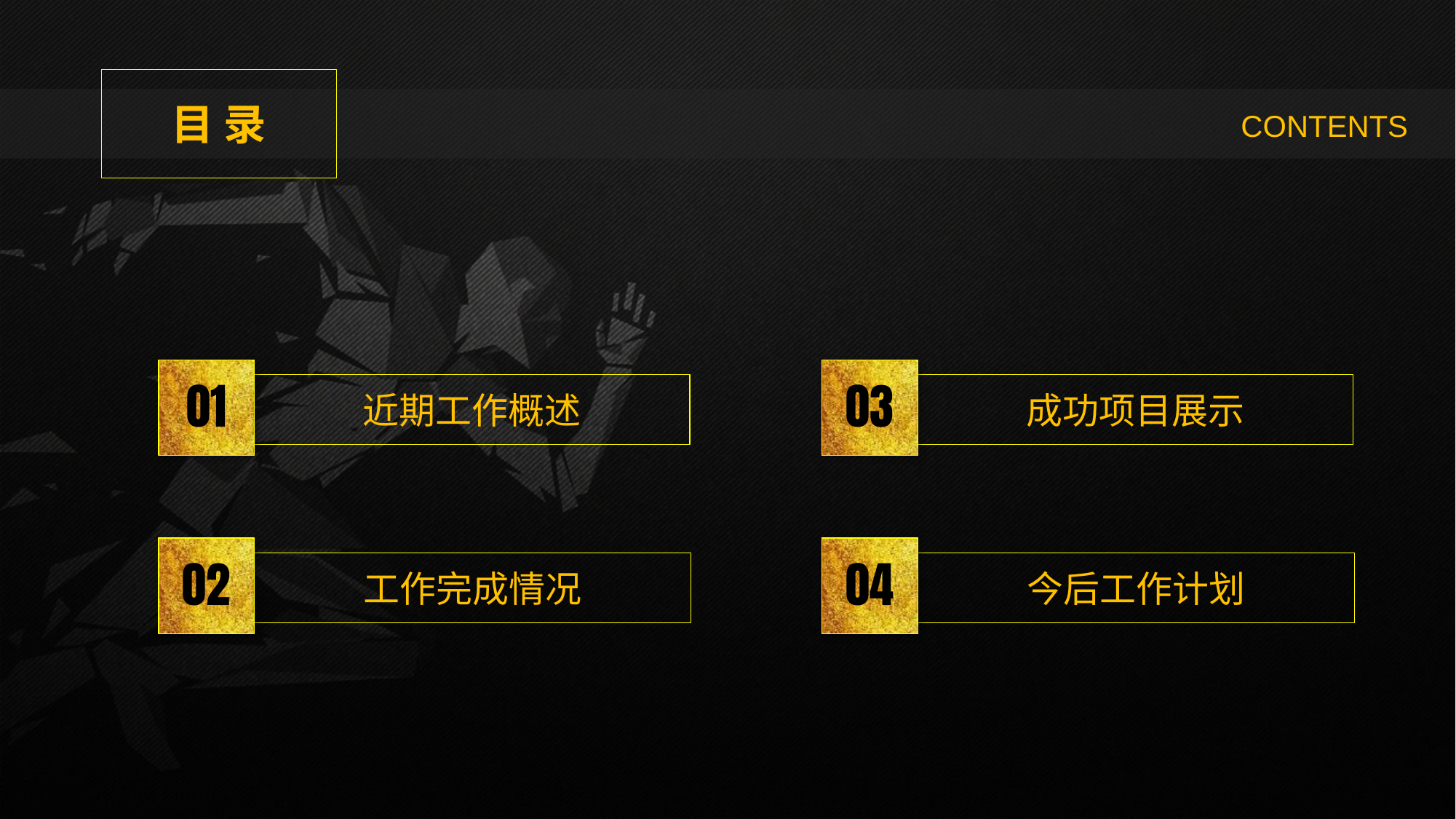

目 录
CONTENTS
01
03
近期工作概述
成功项目展示
02
04
工作完成情况
今后工作计划